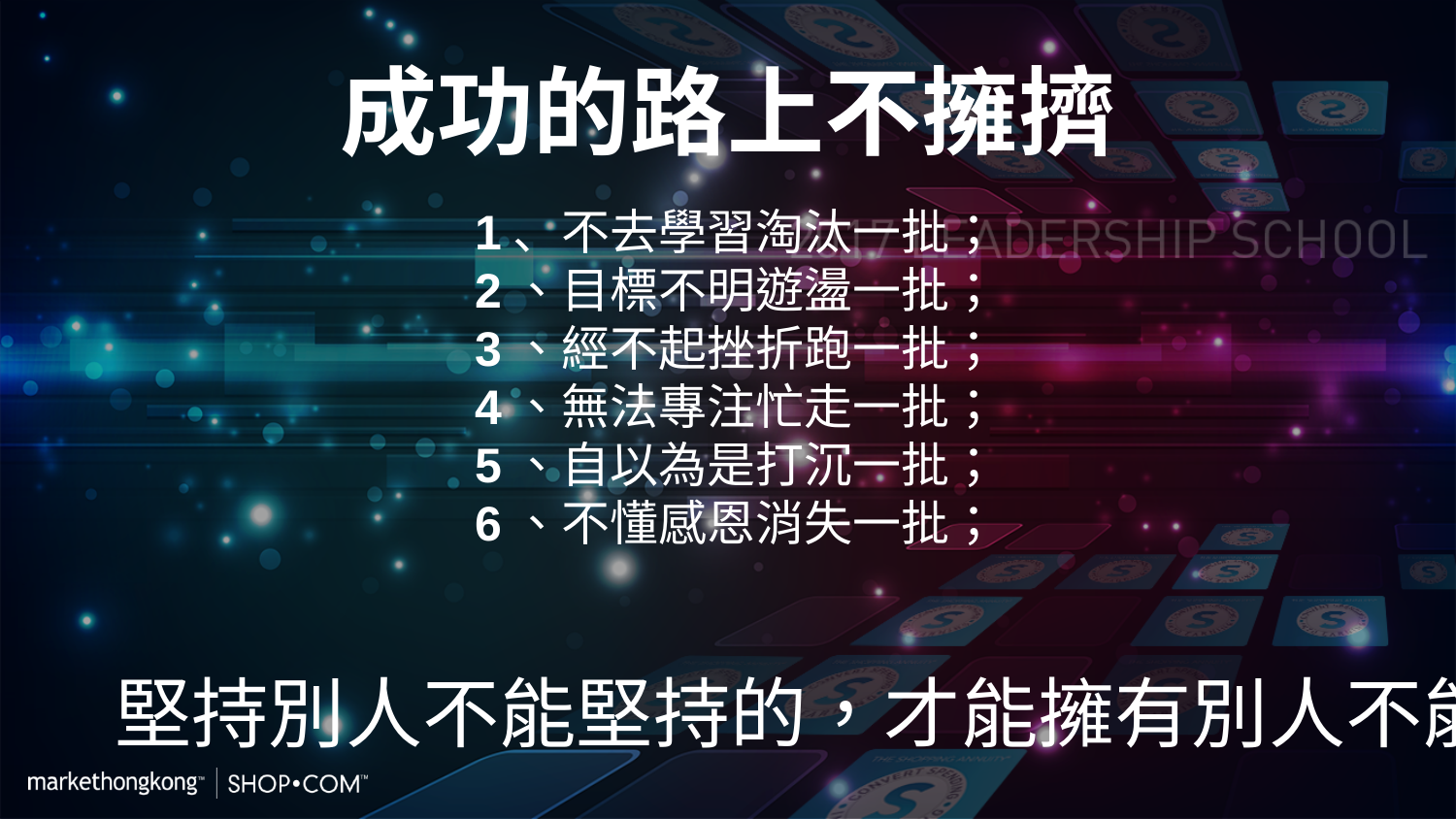

成功的路上不擁擠

1、不去學習淘汰一批；
2、目標不明遊盪一批；
3、經不起挫折跑一批；
4、無法專注忙走一批；
5、自以為是打沉一批；
6、不懂感恩消失一批；

堅持別人不能堅持的，才能擁有別人不能擁有的！